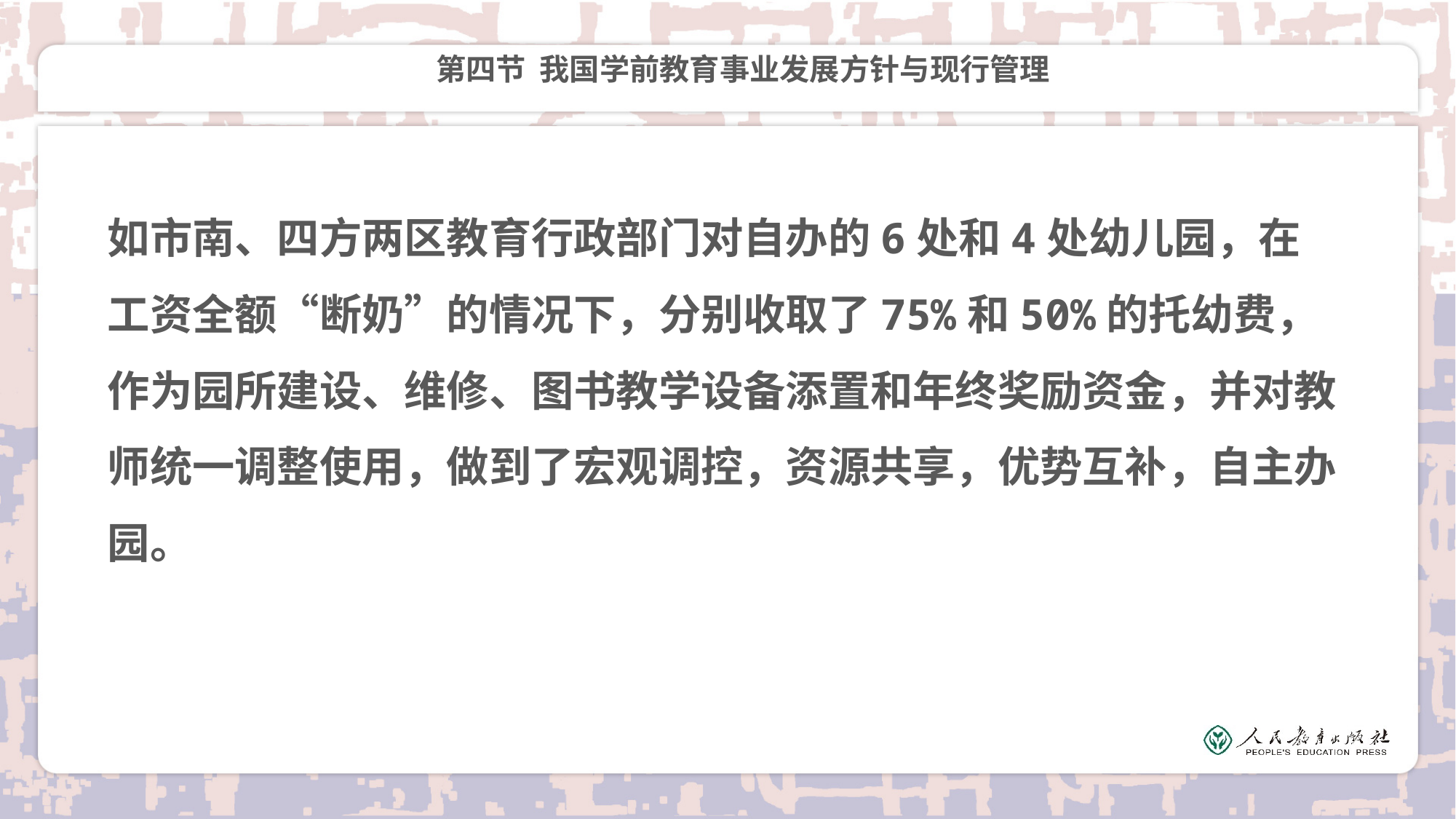

# 第四节  我国学前教育事业发展方针与现行管理
如市南、四方两区教育行政部门对自办的6处和4处幼儿园，在工资全额“断奶”的情况下，分别收取了75%和50%的托幼费，作为园所建设、维修、图书教学设备添置和年终奖励资金，并对教师统一调整使用，做到了宏观调控，资源共享，优势互补，自主办园。